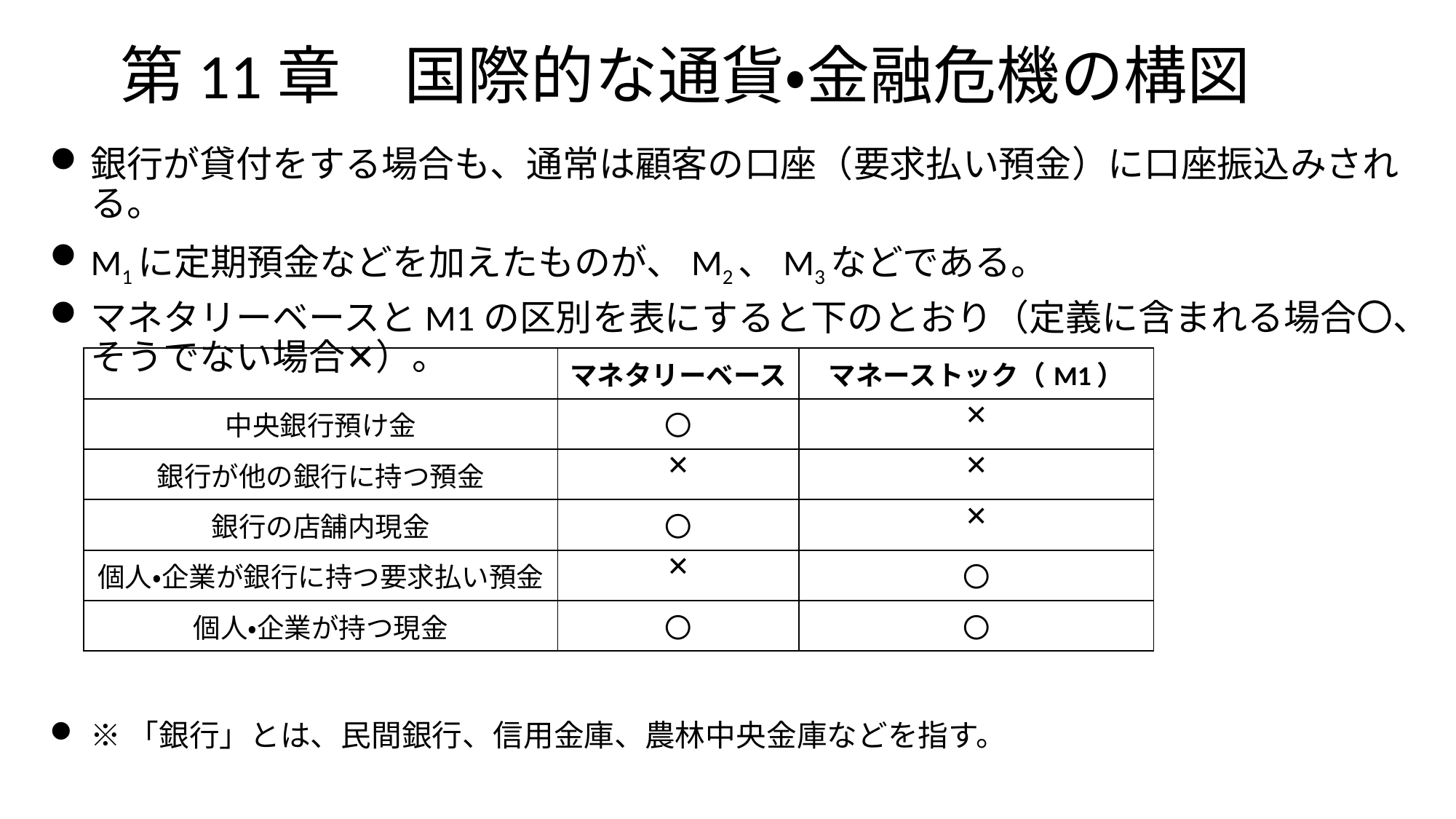

# 第11章　国際的な通貨・金融危機の構図
銀行が貸付をする場合も、通常は顧客の口座（要求払い預金）に口座振込みされる。
M1に定期預金などを加えたものが、M2、M3などである。
マネタリーベースとM1の区別を表にすると下のとおり（定義に含まれる場合〇、そうでない場合✕）。

※「銀行」とは、民間銀行、信用金庫、農林中央金庫などを指す。

|  | マネタリーベース | マネーストック（M1） |
| --- | --- | --- |
| 中央銀行預け金 | 〇 | ✕ |
| 銀行が他の銀行に持つ預金 | ✕ | ✕ |
| 銀行の店舗内現金 | 〇 | ✕ |
| 個人・企業が銀行に持つ要求払い預金 | ✕ | 〇 |
| 個人・企業が持つ現金 | 〇 | 〇 |